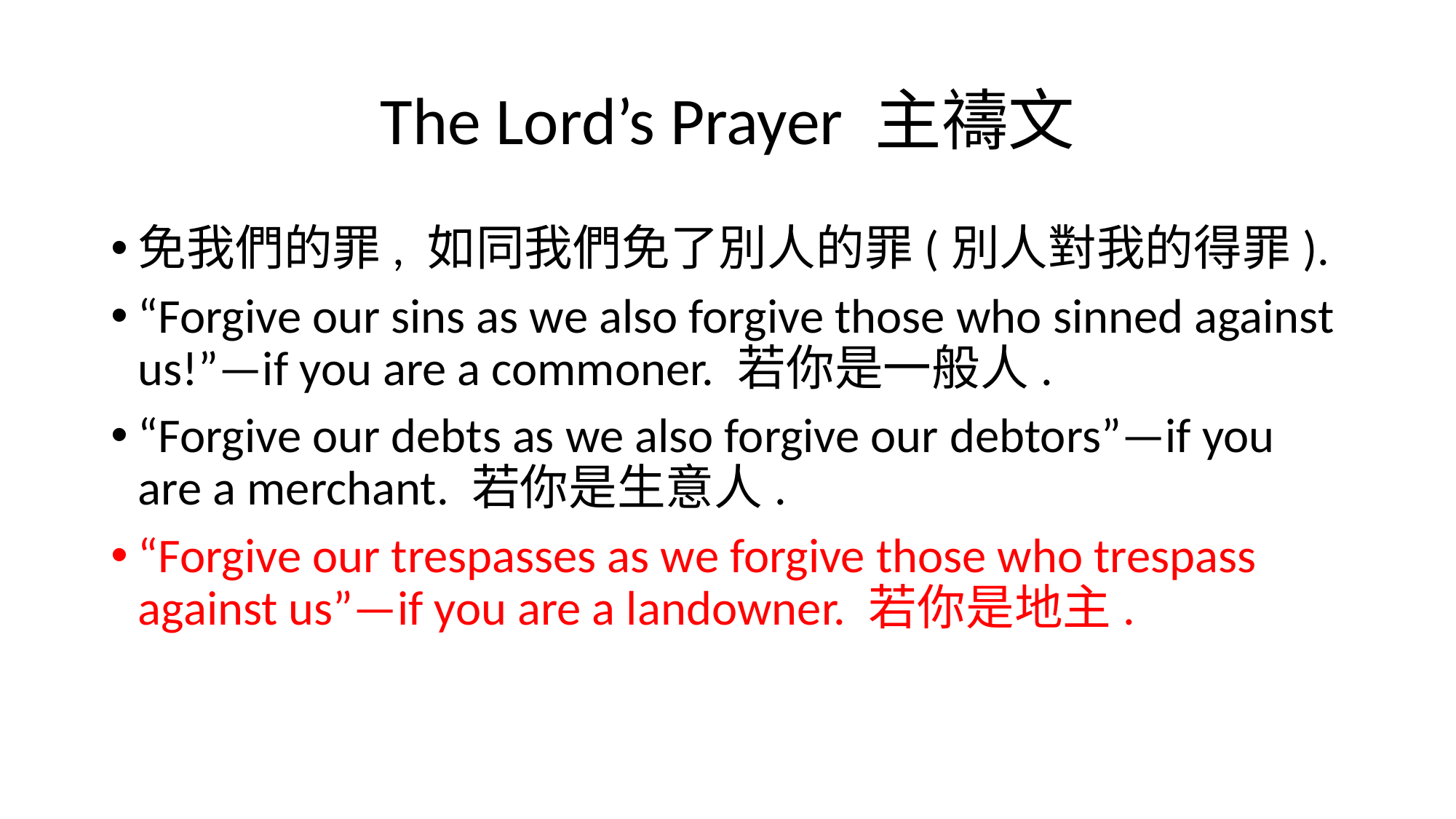

# The Lord’s Prayer 主禱文
免我們的罪, 如同我們免了別人的罪(別人對我的得罪).
“Forgive our sins as we also forgive those who sinned against us!”—if you are a commoner. 若你是一般人.
“Forgive our debts as we also forgive our debtors”—if you are a merchant. 若你是生意人.
“Forgive our trespasses as we forgive those who trespass against us”—if you are a landowner. 若你是地主.